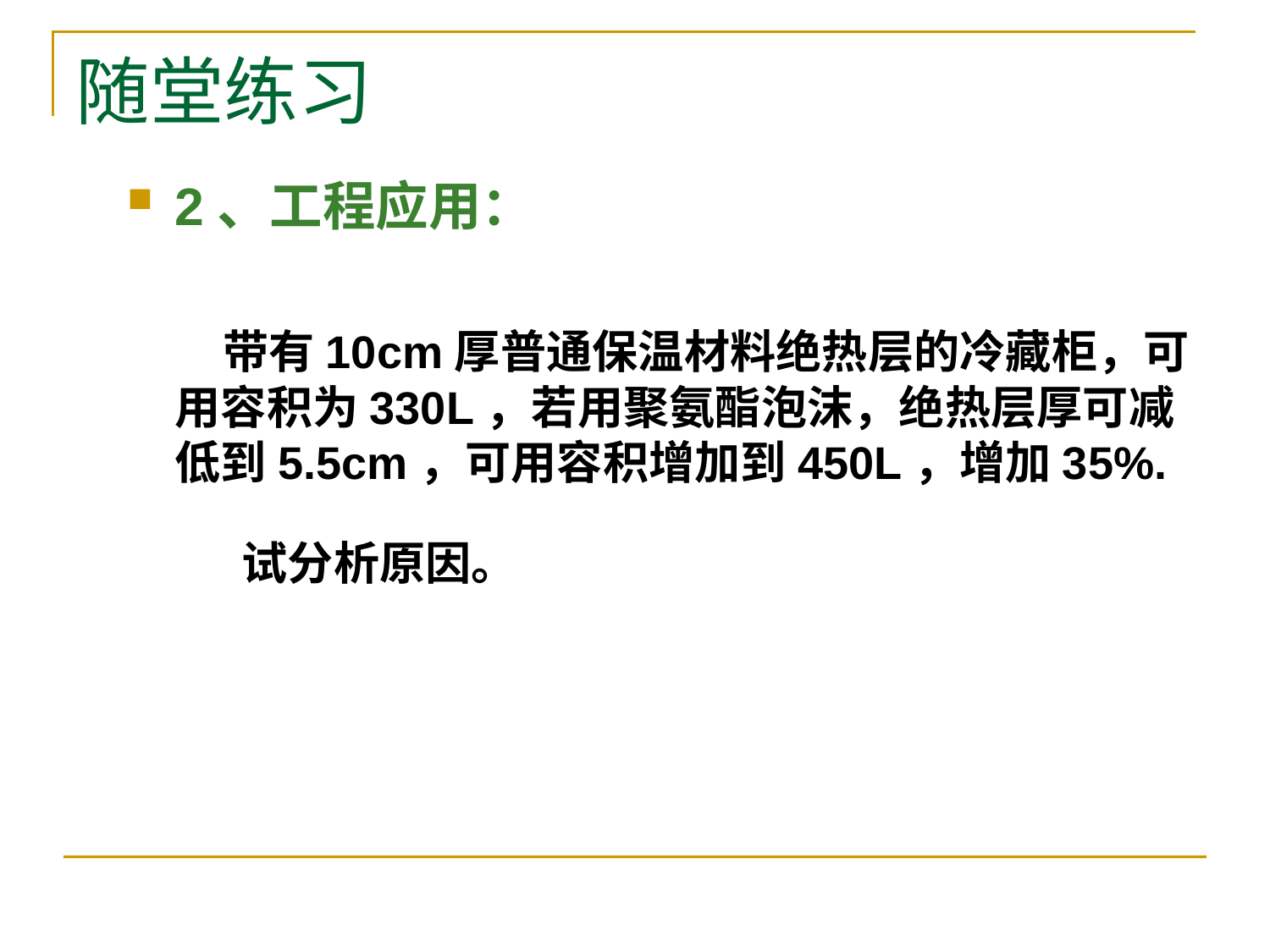

# 随堂练习
2、工程应用：
       带有10cm厚普通保温材料绝热层的冷藏柜，可用容积为330L，若用聚氨酯泡沫，绝热层厚可减低到5.5cm，可用容积增加到450L，增加35%.
          试分析原因。